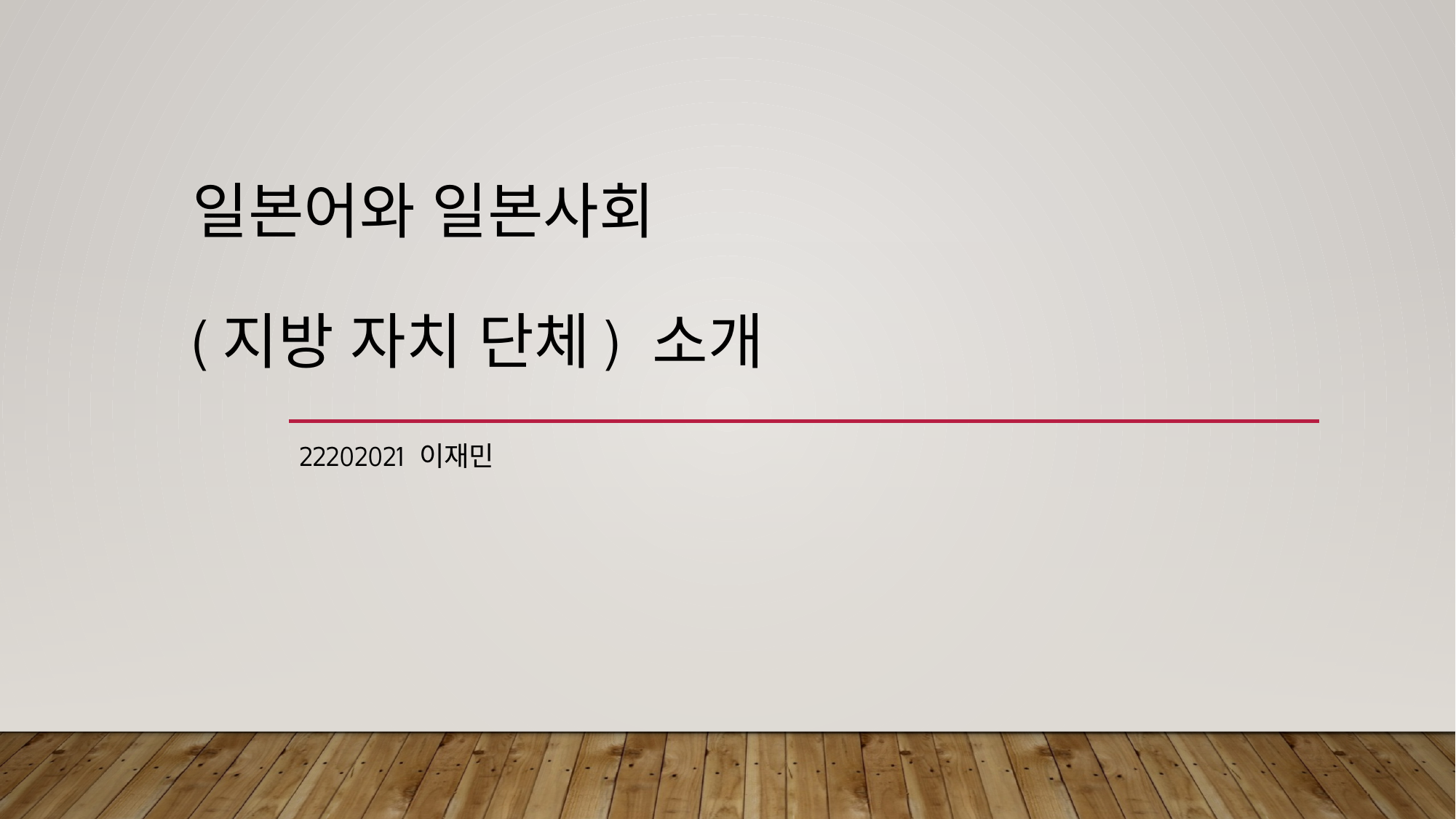

# 일본어와 일본사회 (지방 자치 단체) 소개
22202021 이재민